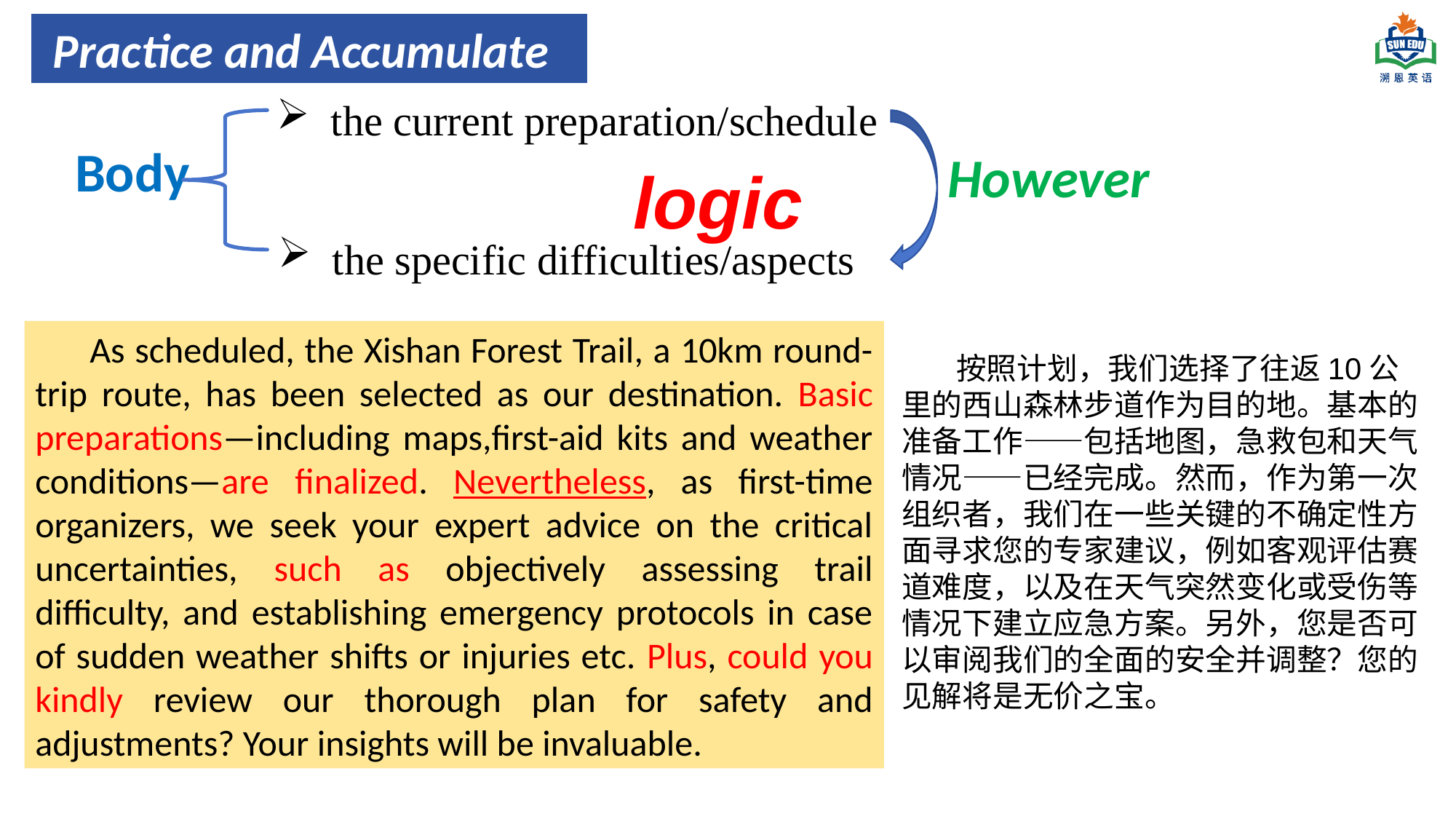

Practice and Accumulate
the current preparation/schedule

Body
However
logic
the specific difficulties/aspects
As scheduled, the Xishan Forest Trail, a 10km round-trip route, has been selected as our destination. Basic preparations—including maps,first-aid kits and weather conditions—are finalized. Nevertheless, as first-time organizers, we seek your expert advice on the critical uncertainties, such as objectively assessing trail difficulty, and establishing emergency protocols in case of sudden weather shifts or injuries etc. Plus, could you kindly review our thorough plan for safety and adjustments? Your insights will be invaluable.
按照计划，我们选择了往返10公里的西山森林步道作为目的地。基本的准备工作——包括地图，急救包和天气情况——已经完成。然而，作为第一次组织者，我们在一些关键的不确定性方面寻求您的专家建议，例如客观评估赛道难度，以及在天气突然变化或受伤等情况下建立应急方案。另外，您是否可以审阅我们的全面的安全并调整？您的见解将是无价之宝。